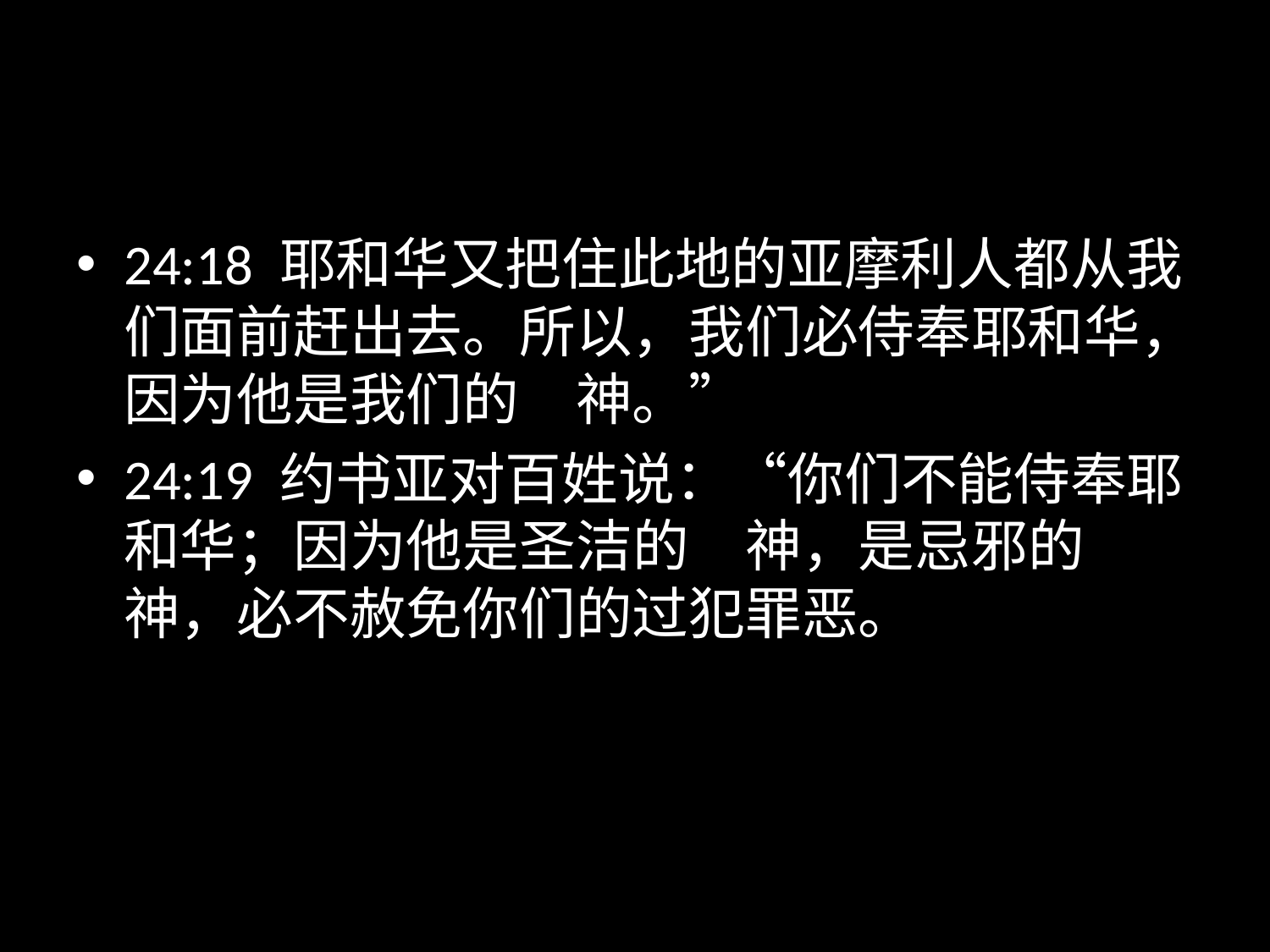

#
24:18 耶和华又把住此地的亚摩利人都从我们面前赶出去。所以，我们必侍奉耶和华，因为他是我们的　神。”
24:19 约书亚对百姓说：“你们不能侍奉耶和华；因为他是圣洁的　神，是忌邪的　神，必不赦免你们的过犯罪恶。